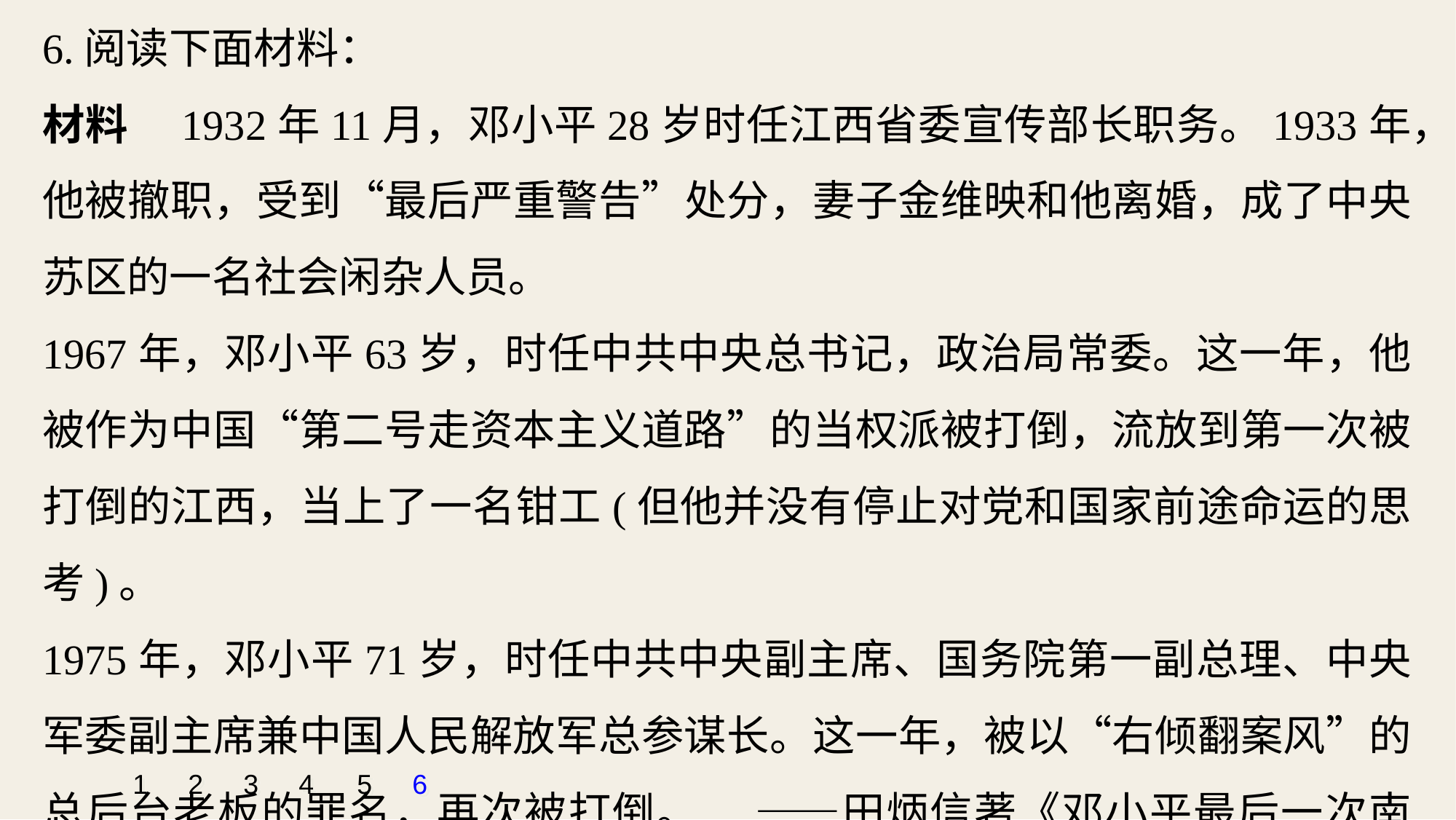

6.阅读下面材料：
材料　1932年11月，邓小平28岁时任江西省委宣传部长职务。1933年，他被撤职，受到“最后严重警告”处分，妻子金维映和他离婚，成了中央苏区的一名社会闲杂人员。
1967年，邓小平63岁，时任中共中央总书记，政治局常委。这一年，他被作为中国“第二号走资本主义道路”的当权派被打倒，流放到第一次被打倒的江西，当上了一名钳工(但他并没有停止对党和国家前途命运的思考)。
1975年，邓小平71岁，时任中共中央副主席、国务院第一副总理、中央军委副主席兼中国人民解放军总参谋长。这一年，被以“右倾翻案风”的总后台老板的罪名，再次被打倒。     ——田炳信著《邓小平最后一次南巡》
1
2
3
4
5
6